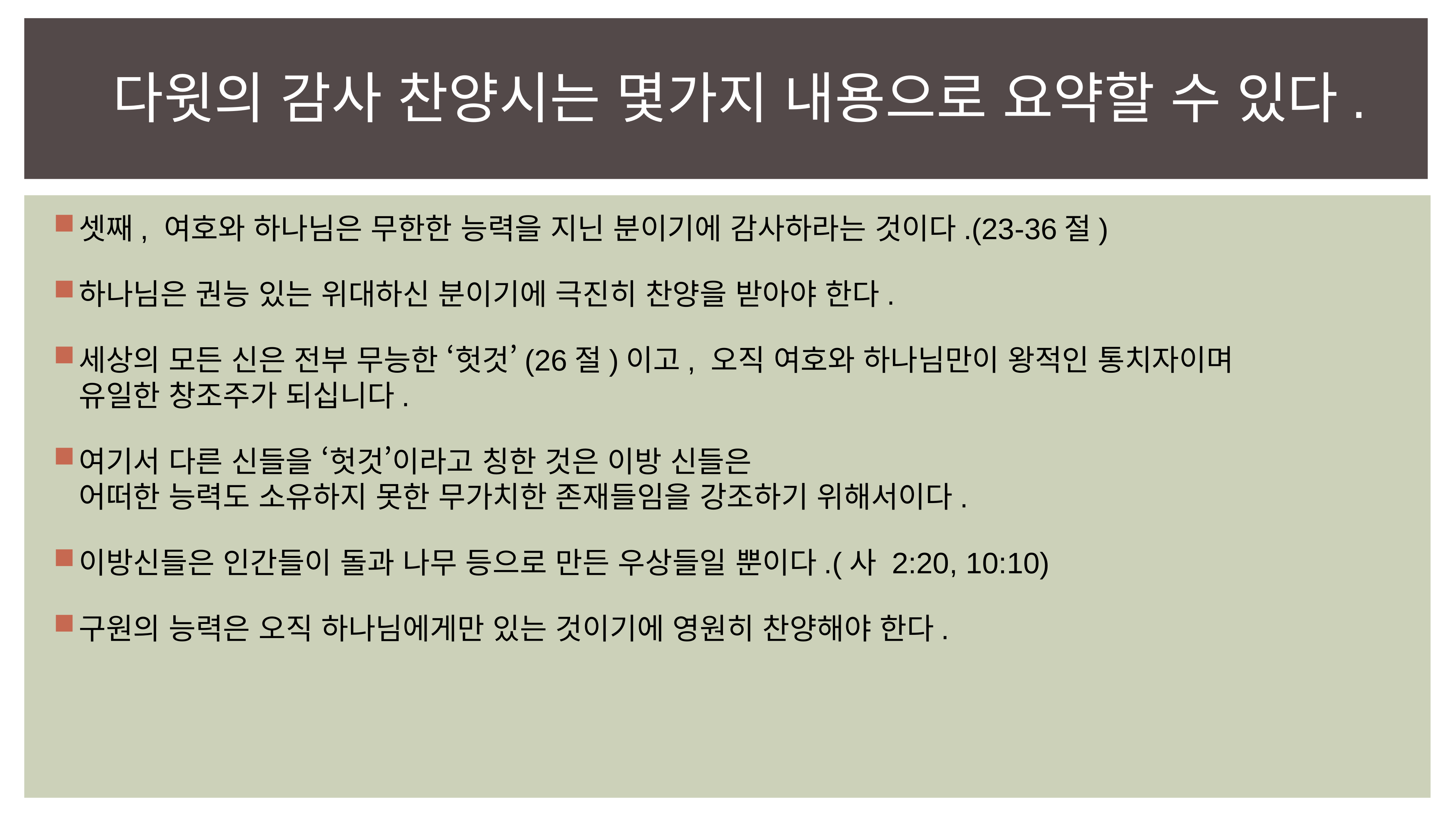

# 다윗의 감사 찬양시는 몇가지 내용으로 요약할 수 있다.

셋째, 여호와 하나님은 무한한 능력을 지닌 분이기에 감사하라는 것이다.(23-36절)
하나님은 권능 있는 위대하신 분이기에 극진히 찬양을 받아야 한다.
세상의 모든 신은 전부 무능한 ‘헛것’(26절)이고, 오직 여호와 하나님만이 왕적인 통치자이며
유일한 창조주가 되십니다.
여기서 다른 신들을 ‘헛것’이라고 칭한 것은 이방 신들은
어떠한 능력도 소유하지 못한 무가치한 존재들임을 강조하기 위해서이다.
이방신들은 인간들이 돌과 나무 등으로 만든 우상들일 뿐이다.(사 2:20, 10:10)
구원의 능력은 오직 하나님에게만 있는 것이기에 영원히 찬양해야 한다.